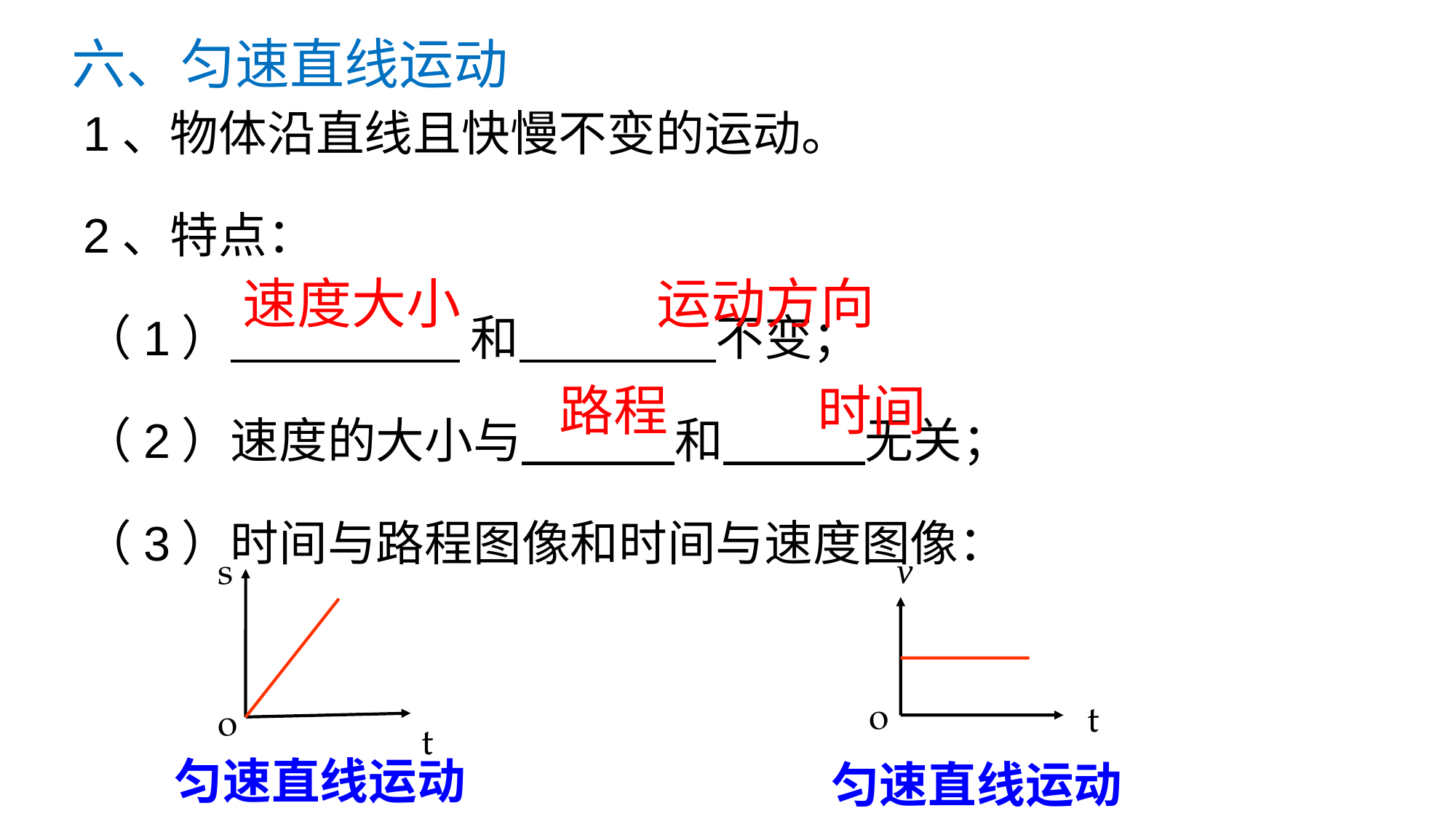

六、匀速直线运动
1、物体沿直线且快慢不变的运动。
2、特点：
（1）                      和                  不变；
（2）速度的大小与              和             无关；
（3）时间与路程图像和时间与速度图像：
速度大小
运动方向
路程
时间
v
s

o
t
o
t
匀速直线运动
匀速直线运动